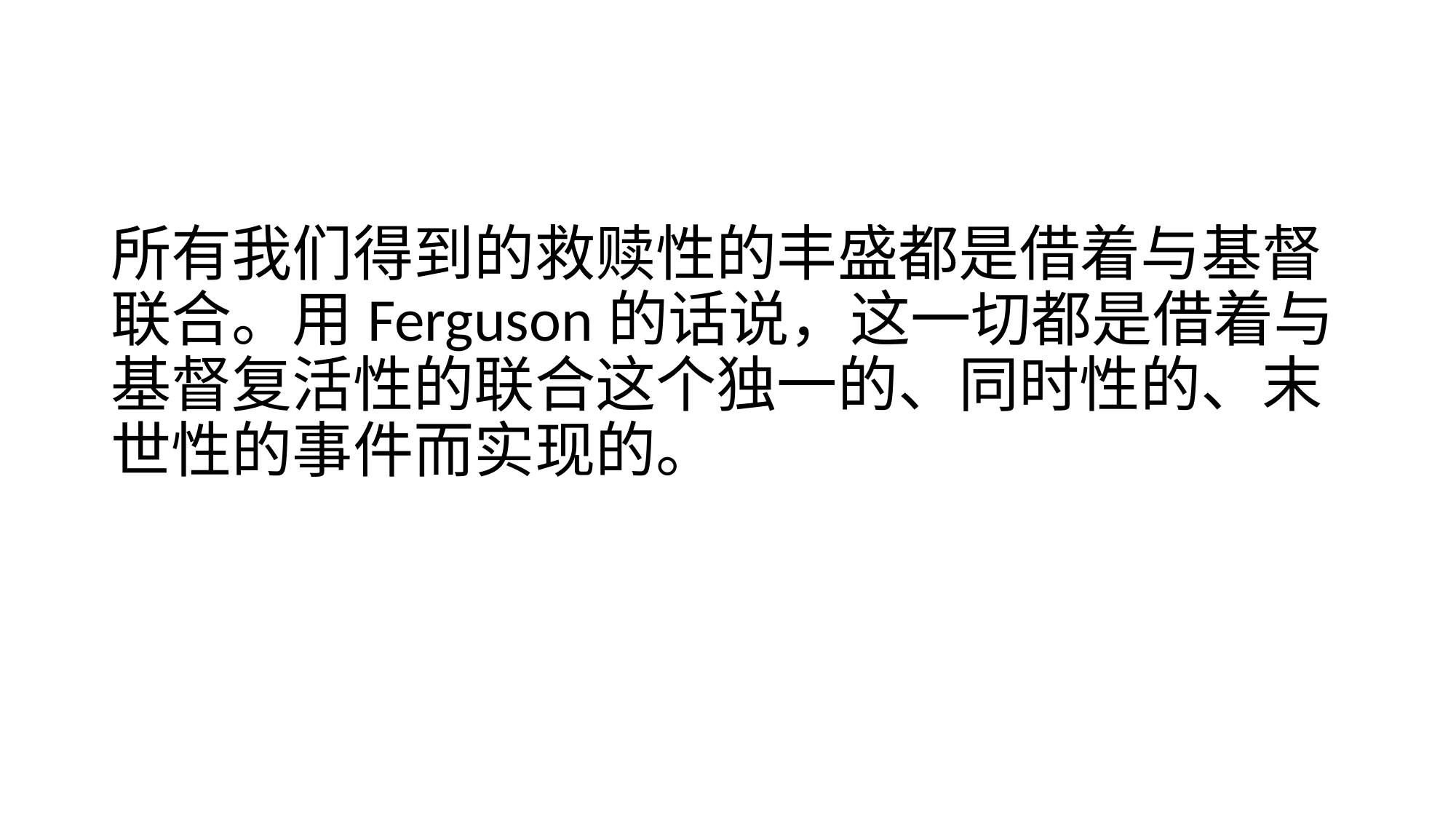

#
所有我们得到的救赎性的丰盛都是借着与基督联合。用Ferguson的话说，这一切都是借着与基督复活性的联合这个独一的、同时性的、末世性的事件而实现的。